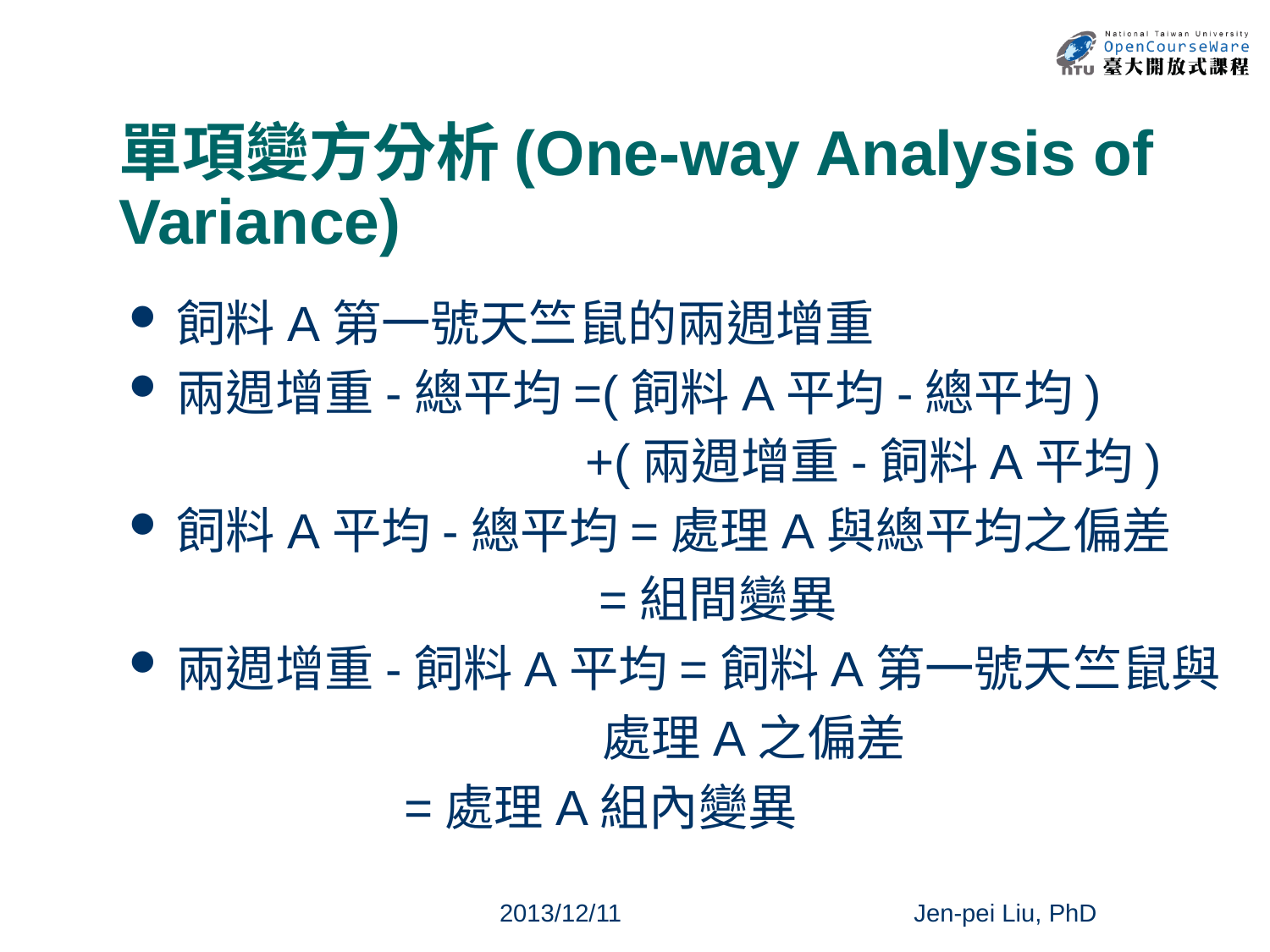

# 單項變方分析(One-way Analysis of Variance)
飼料A第一號天竺鼠的兩週增重
兩週增重-總平均=(飼料A平均-總平均)
				  +(兩週增重-飼料A平均)
飼料A平均-總平均=處理A與總平均之偏差
				   =組間變異
兩週增重-飼料A平均=飼料A第一號天竺鼠與
				   處理A之偏差
                    =處理A組內變異
14
2013/12/11
Jen-pei Liu, PhD